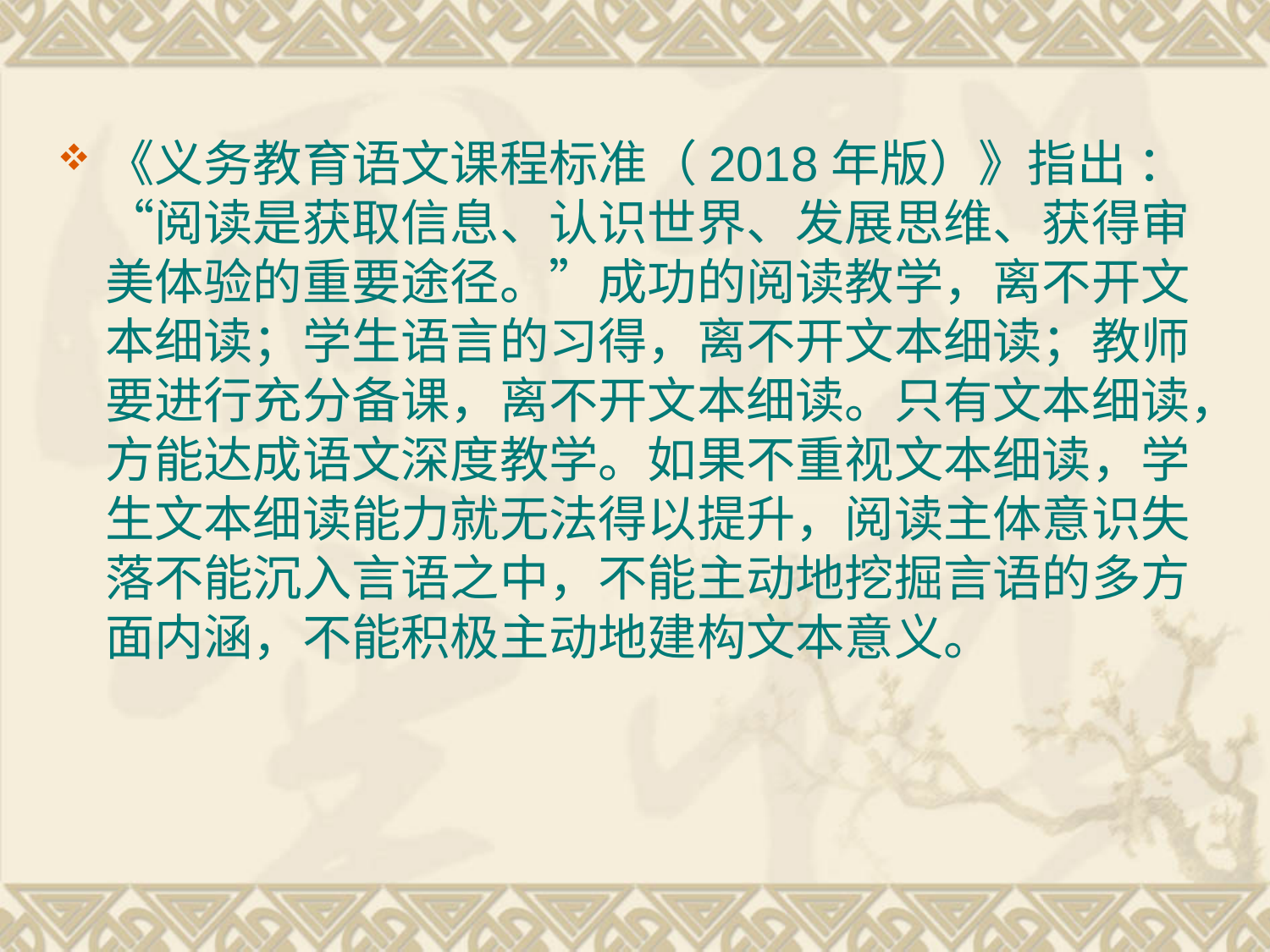

《义务教育语文课程标准（2018年版）》指出 ：“阅读是获取信息、认识世界、发展思维、获得审美体验的重要途径。”成功的阅读教学，离不开文本细读；学生语言的习得，离不开文本细读；教师要进行充分备课，离不开文本细读。只有文本细读，方能达成语文深度教学。如果不重视文本细读，学生文本细读能力就无法得以提升，阅读主体意识失落不能沉入言语之中，不能主动地挖掘言语的多方面内涵，不能积极主动地建构文本意义。